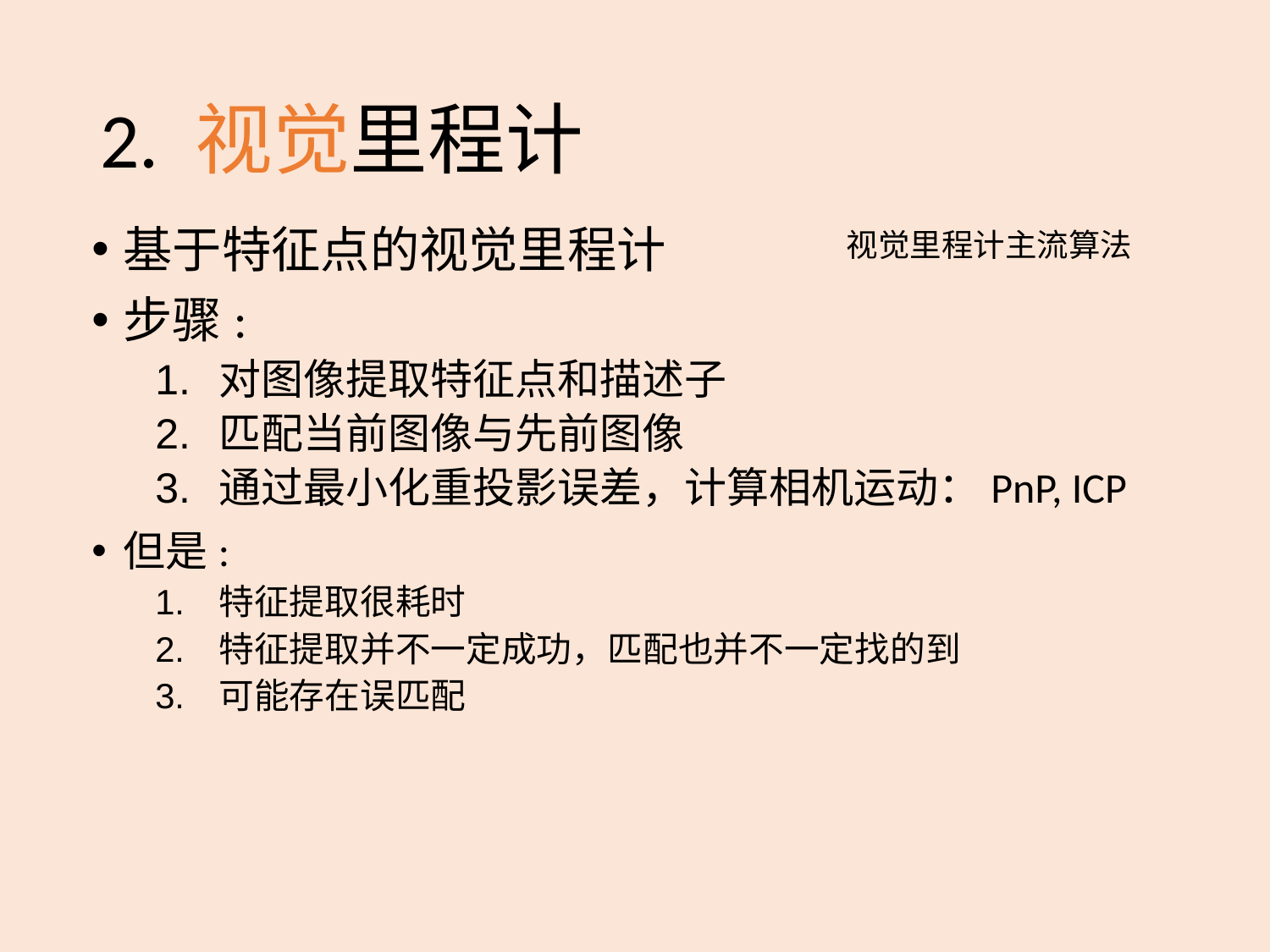

# 2. 视觉里程计
基于特征点的视觉里程计
步骤:
对图像提取特征点和描述子
匹配当前图像与先前图像
通过最小化重投影误差，计算相机运动：PnP, ICP
但是:
特征提取很耗时
特征提取并不一定成功，匹配也并不一定找的到
可能存在误匹配
视觉里程计主流算法